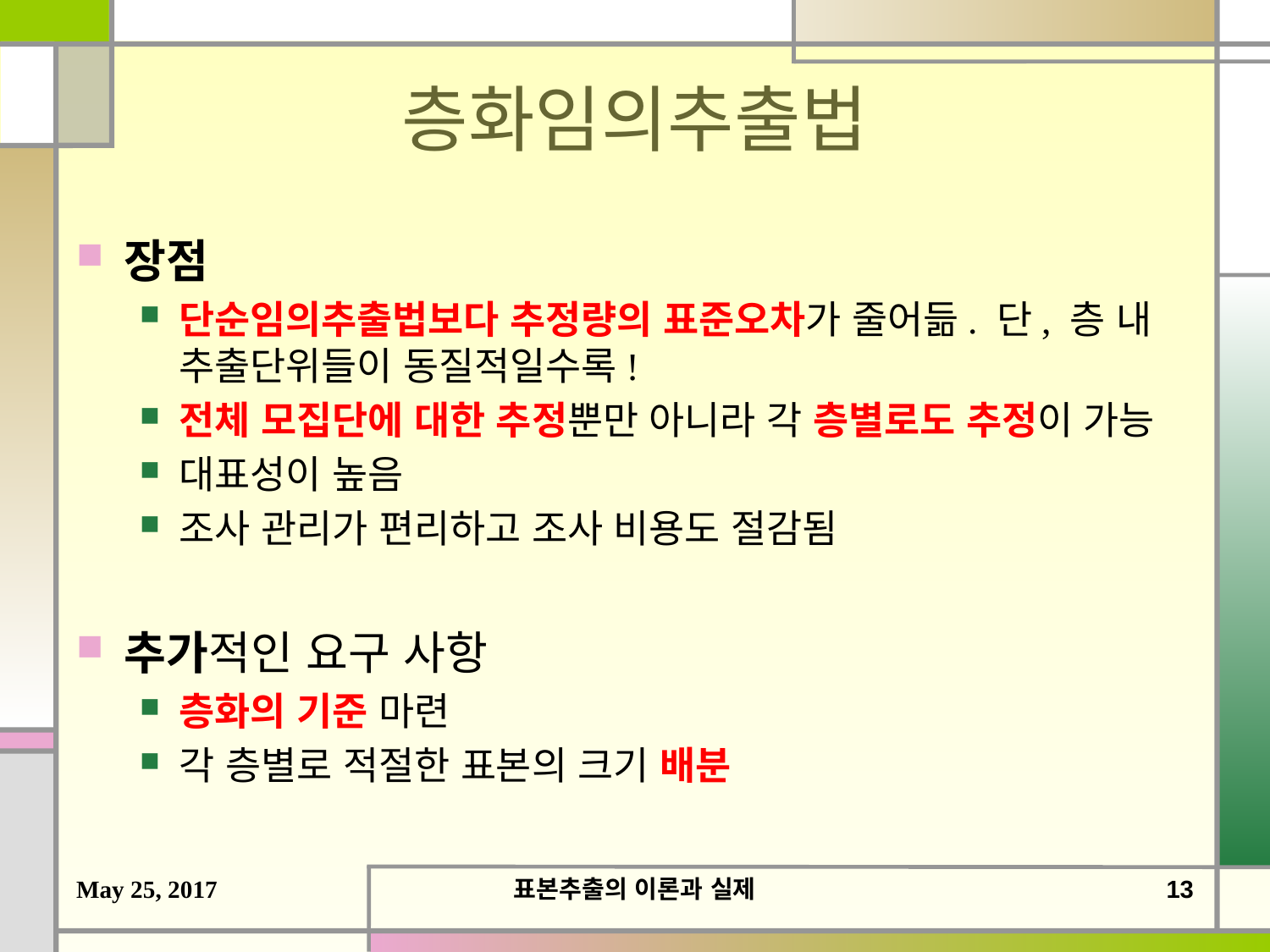

# 층화임의추출법
장점
단순임의추출법보다 추정량의 표준오차가 줄어듦. 단, 층 내 추출단위들이 동질적일수록!
전체 모집단에 대한 추정뿐만 아니라 각 층별로도 추정이 가능
대표성이 높음
조사 관리가 편리하고 조사 비용도 절감됨

추가적인 요구 사항
층화의 기준 마련
각 층별로 적절한 표본의 크기 배분
May 25, 2017
표본추출의 이론과 실제

13